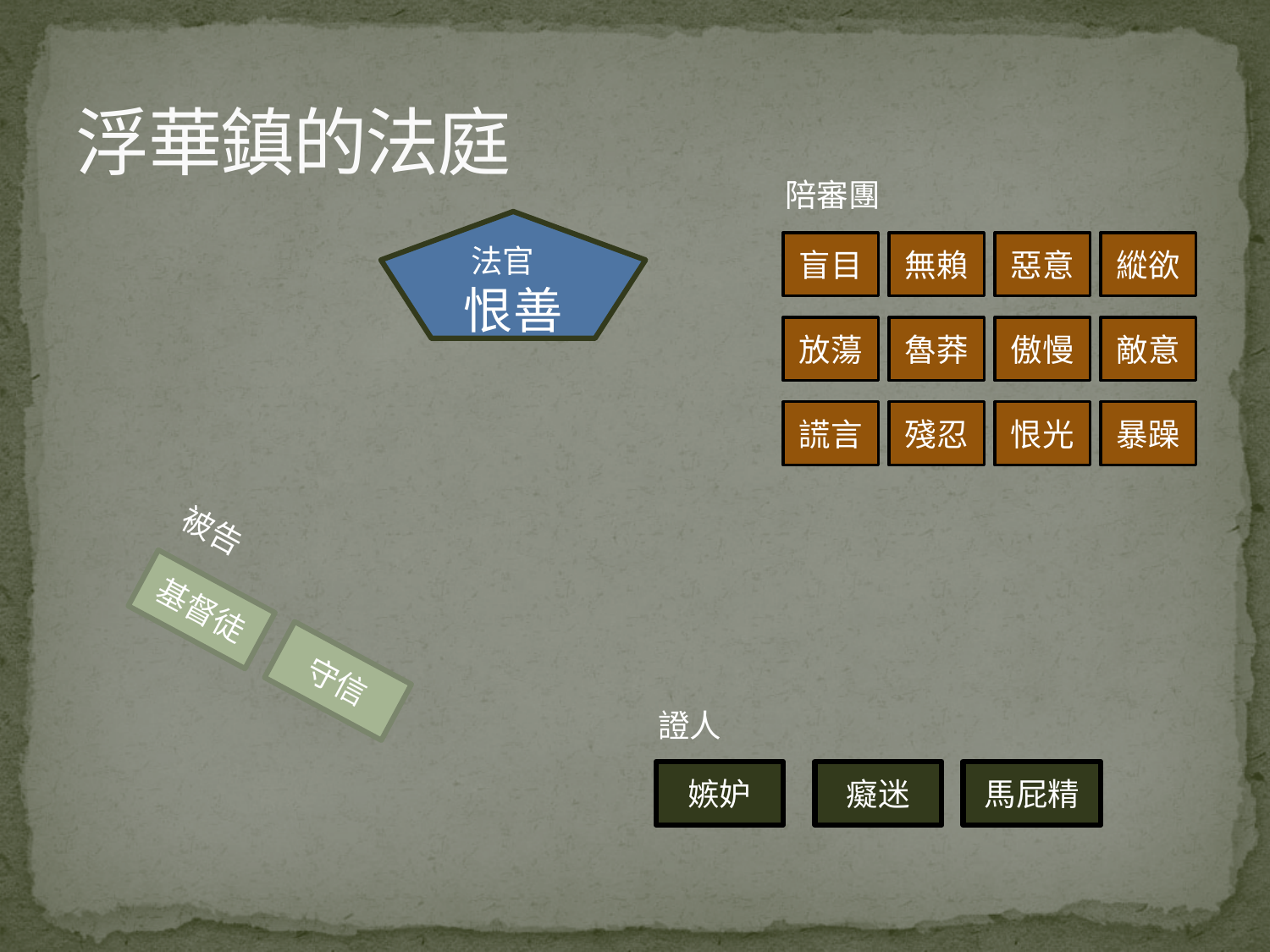

# 浮華鎮的法庭
陪審團
法官    恨善
盲目
無賴
惡意
縱欲
放蕩
魯莽
傲慢
敵意
謊言
殘忍
恨光
暴躁
被告
基督徒
守信
證人
嫉妒
癡迷
馬屁精